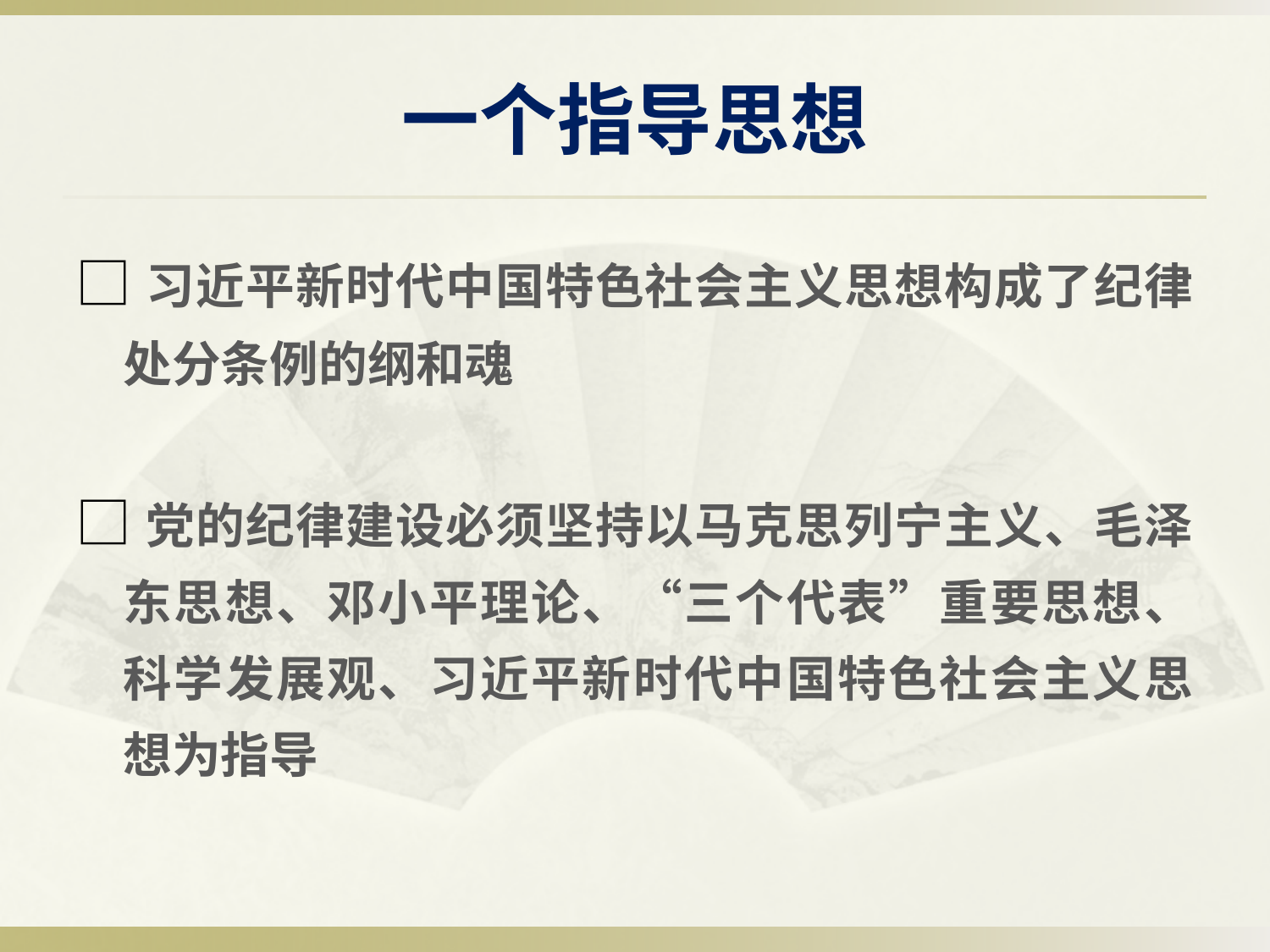

# 一个指导思想
□习近平新时代中国特色社会主义思想构成了纪律处分条例的纲和魂

□党的纪律建设必须坚持以马克思列宁主义、毛泽东思想、邓小平理论、“三个代表”重要思想、科学发展观、习近平新时代中国特色社会主义思想为指导